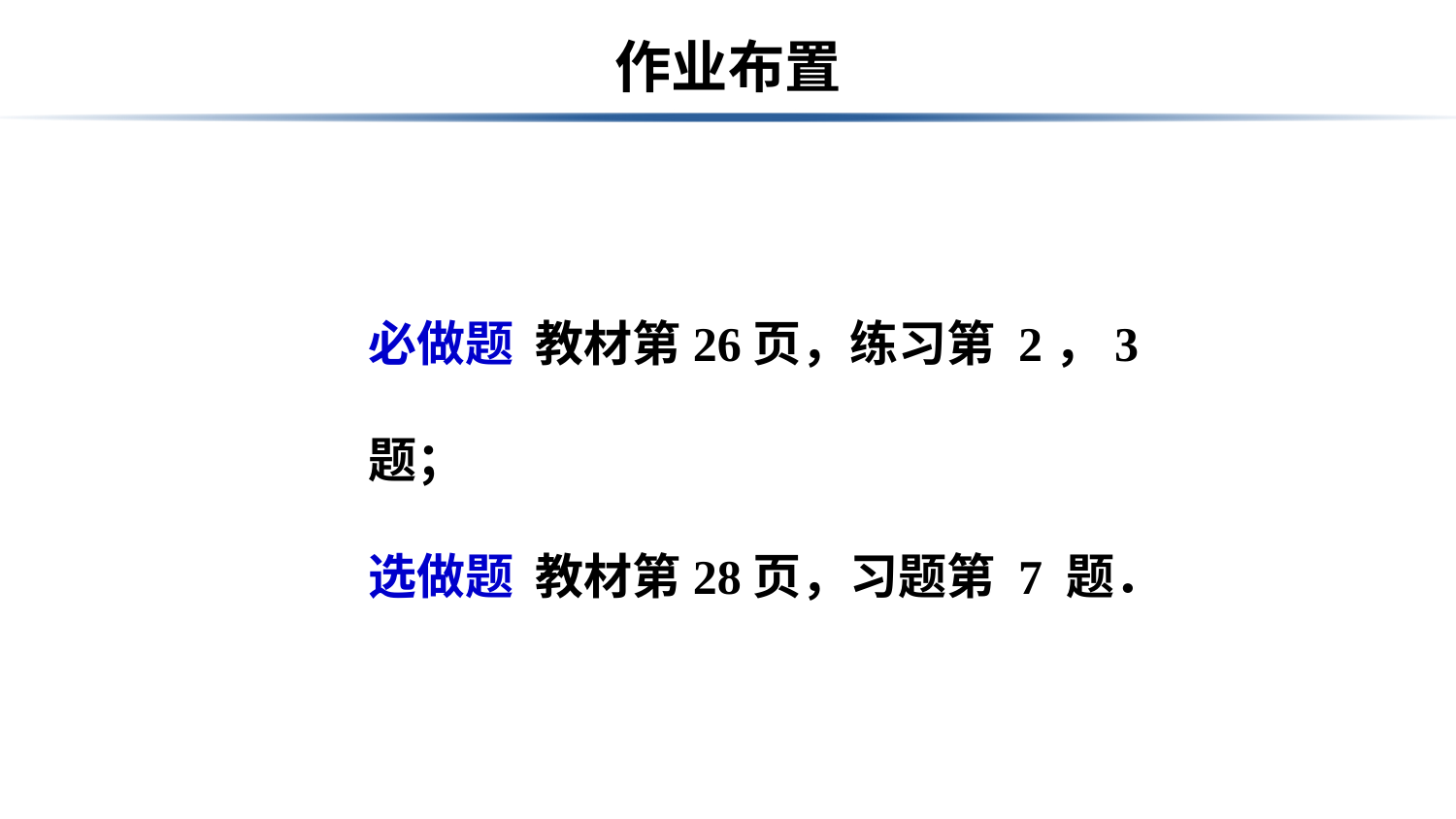

# 作业布置
必做题  教材第26页，练习第 2，3 题；
选做题  教材第28页，习题第 7 题．